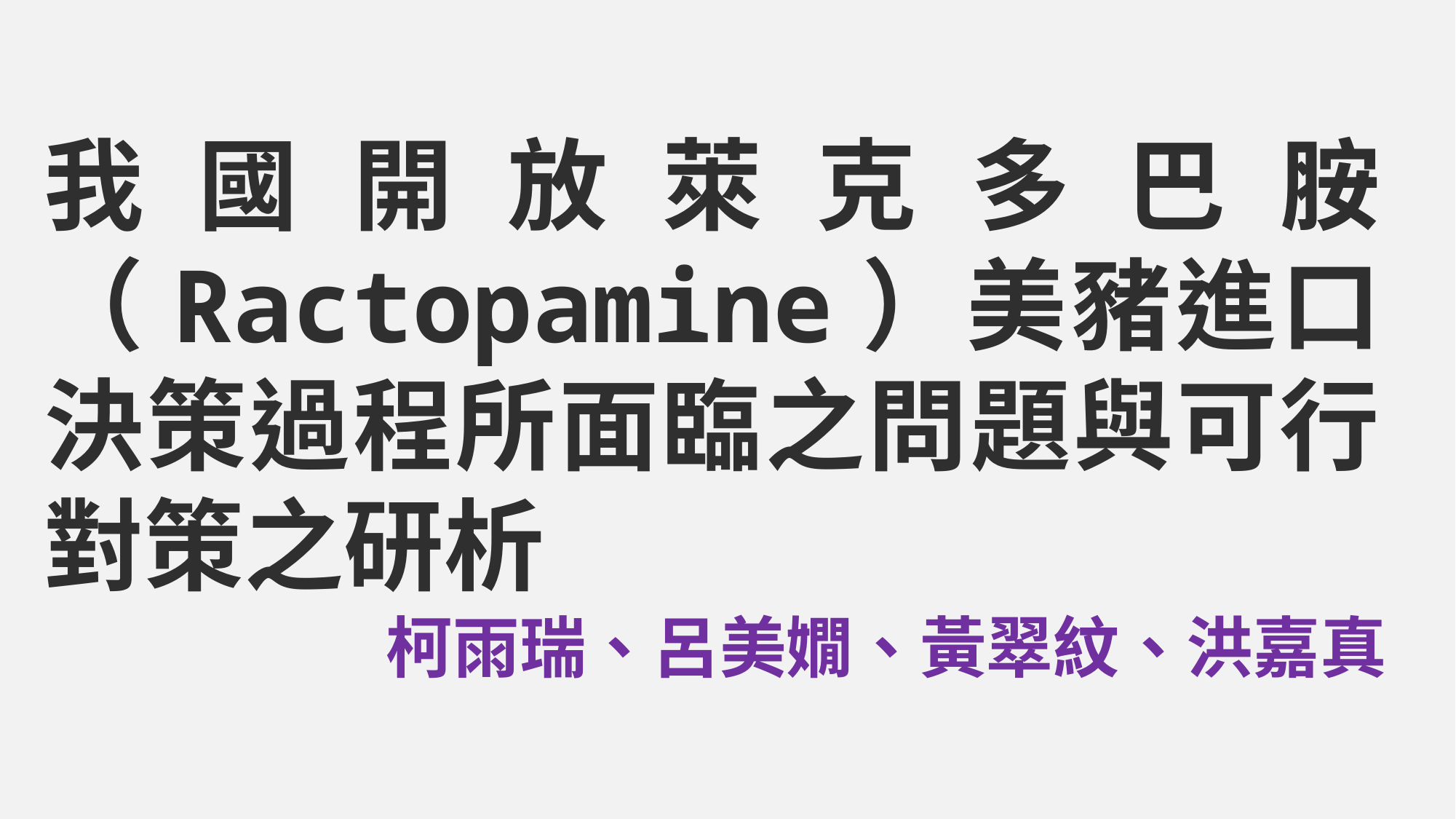

我國開放萊克多巴胺（Ractopamine）美豬進口決策過程所面臨之問題與可行對策之研析
柯雨瑞、呂美嫺、黃翠紋、洪嘉真